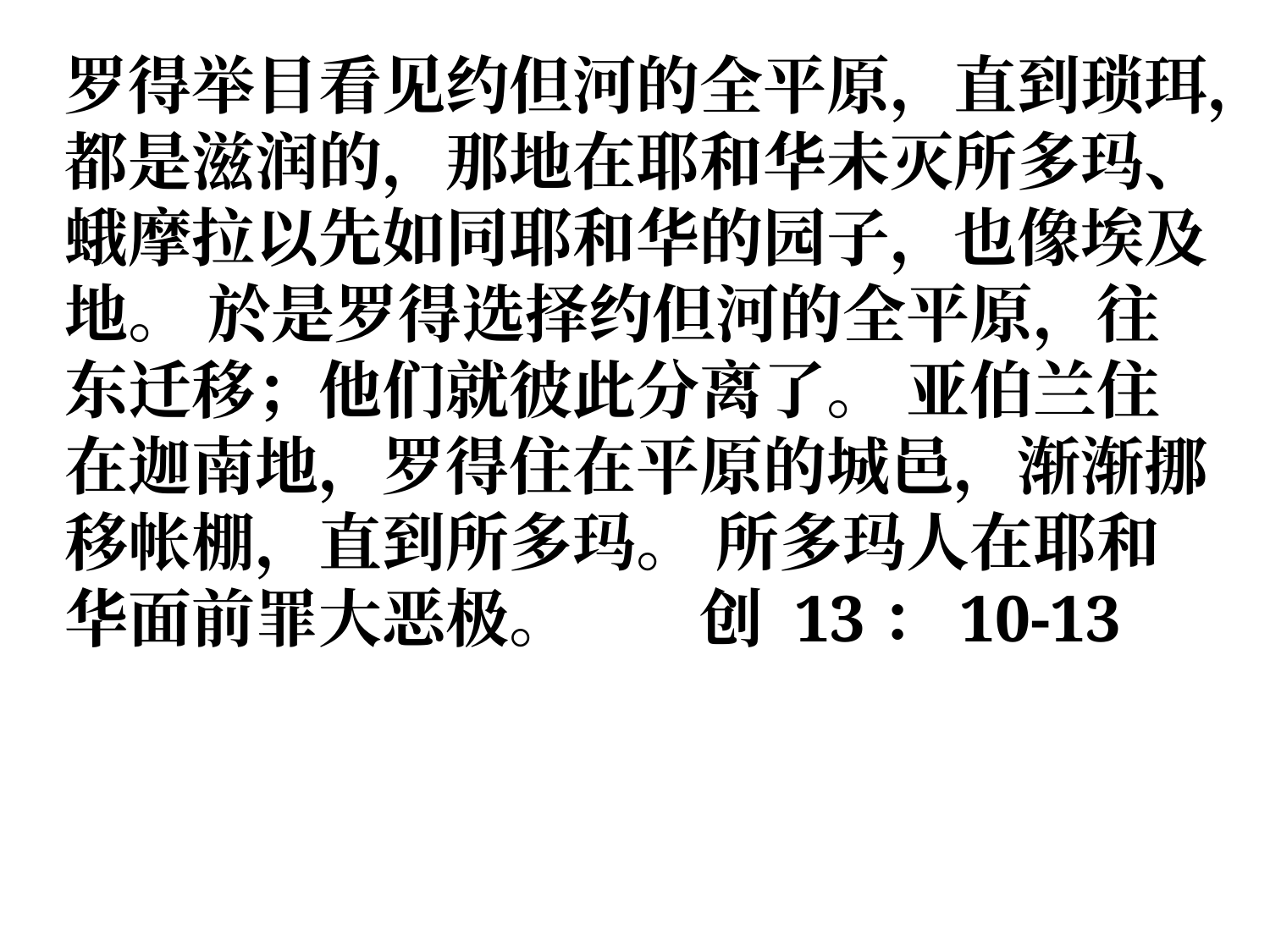

罗得举目看见约但河的全平原，直到琐珥，都是滋润的，那地在耶和华未灭所多玛、蛾摩拉以先如同耶和华的园子，也像埃及地。 於是罗得选择约但河的全平原，往东迁移；他们就彼此分离了。 亚伯兰住在迦南地，罗得住在平原的城邑，渐渐挪移帐棚，直到所多玛。 所多玛人在耶和华面前罪大恶极。	创 13：10-13